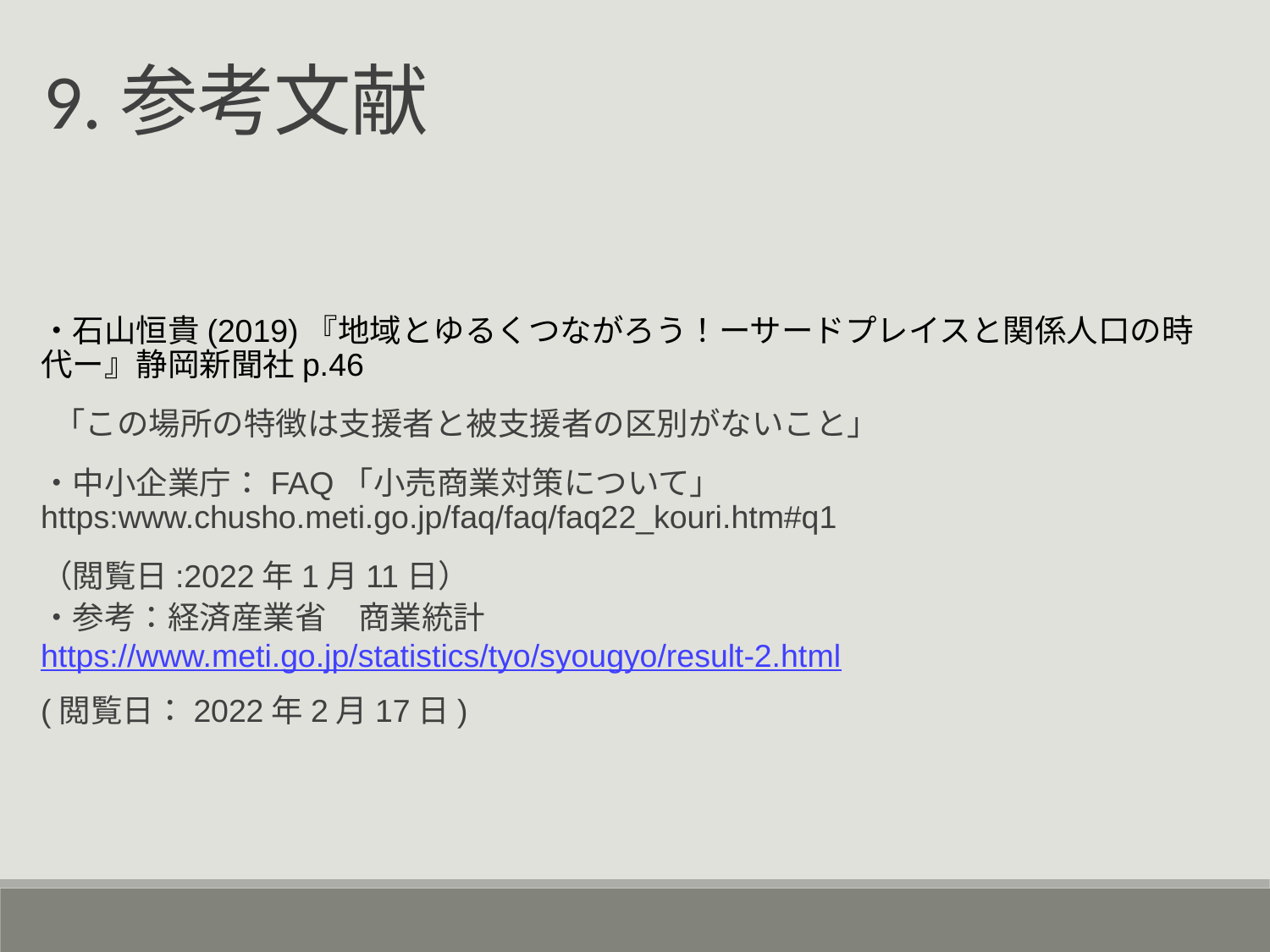

9.参考文献
・石山恒貴(2019)『地域とゆるくつながろう！ーサードプレイスと関係人口の時代ー』静岡新聞社p.46
「この場所の特徴は支援者と被支援者の区別がないこと」
・中小企業庁：FAQ「小売商業対策について」 https:www.chusho.meti.go.jp/faq/faq/faq22_kouri.htm#q1
（閲覧日:2022年1月11日）
・参考：経済産業省　商業統計
https://www.meti.go.jp/statistics/tyo/syougyo/result-2.html
(閲覧日：2022年2月17日)